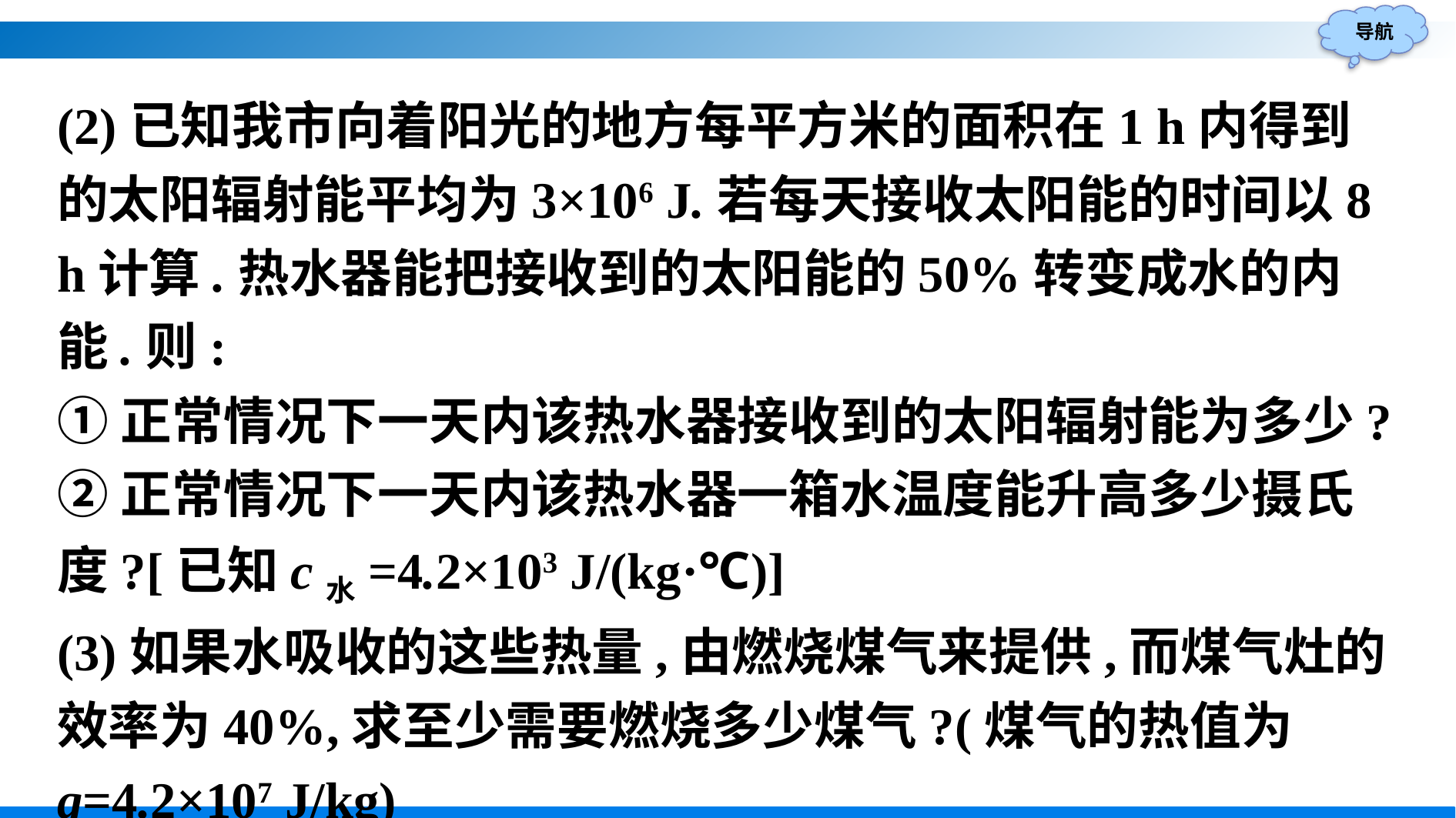

(2)已知我市向着阳光的地方每平方米的面积在1 h内得到的太阳辐射能平均为3×106 J.若每天接收太阳能的时间以8 h计算.热水器能把接收到的太阳能的50%转变成水的内能.则:
①正常情况下一天内该热水器接收到的太阳辐射能为多少?
②正常情况下一天内该热水器一箱水温度能升高多少摄氏度?[已知c水=4.2×103 J/(kg·℃)]
(3)如果水吸收的这些热量,由燃烧煤气来提供,而煤气灶的效率为40%,求至少需要燃烧多少煤气?(煤气的热值为q=4.2×107 J/kg)